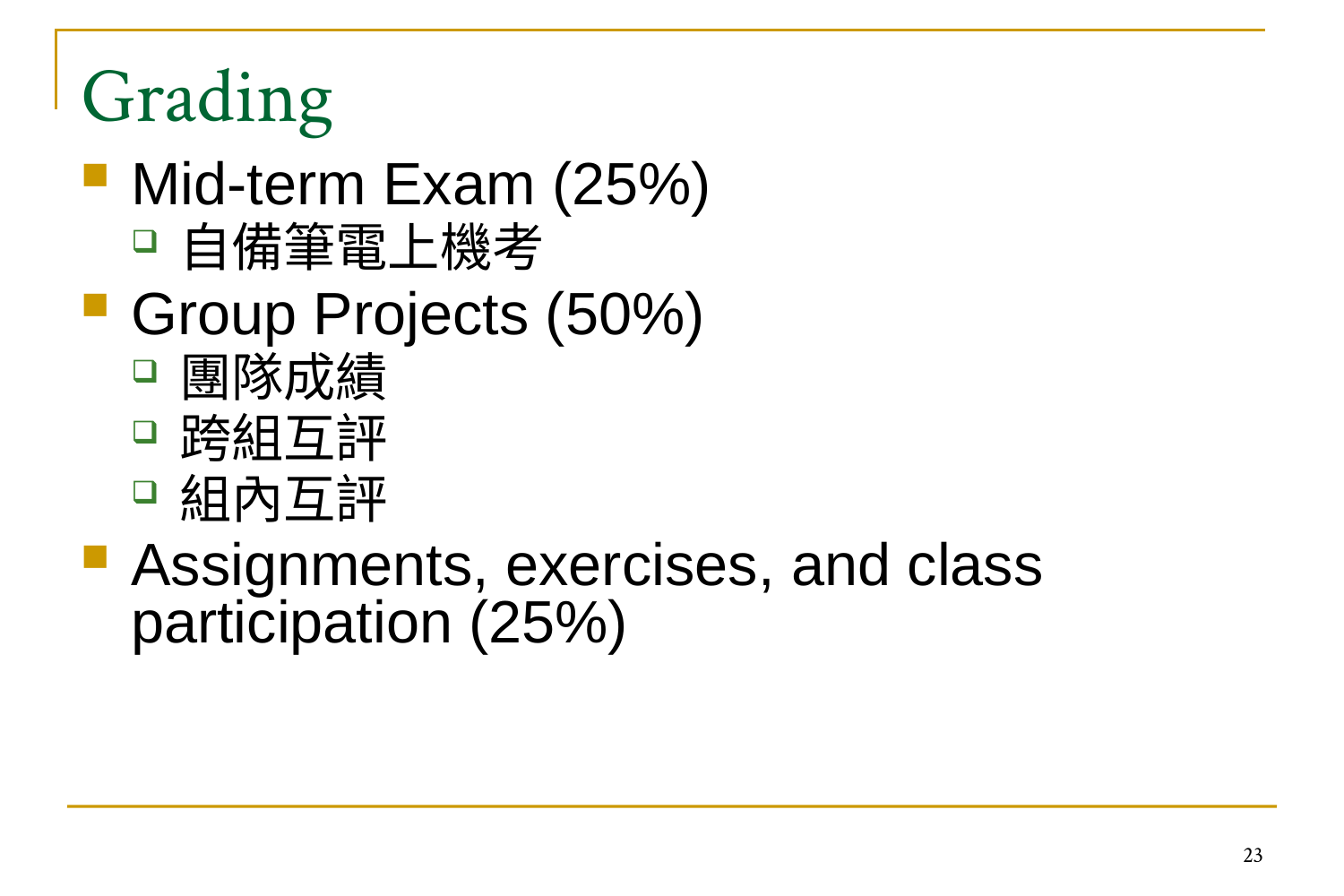

# Grading
Mid-term Exam (25%)
自備筆電上機考
Group Projects (50%)
團隊成績
跨組互評
組內互評
Assignments, exercises, and class participation (25%)

23